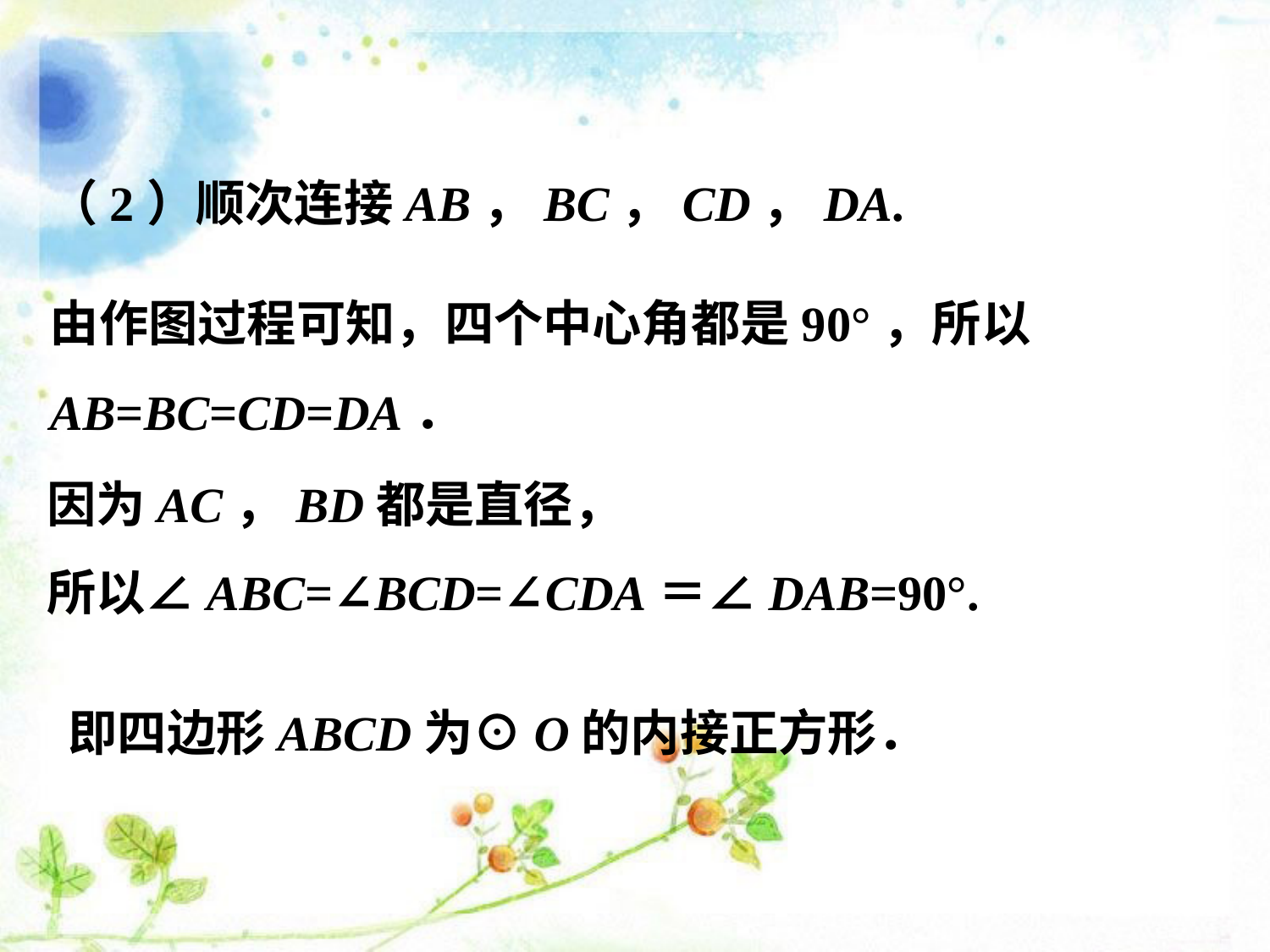

（2）顺次连接AB，BC，CD，DA.
由作图过程可知，四个中心角都是90°，所以AB=BC=CD=DA．
因为AC，BD都是直径，
所以∠ABC=∠BCD=∠CDA＝∠DAB=90°.
即四边形ABCD为⊙O的内接正方形．